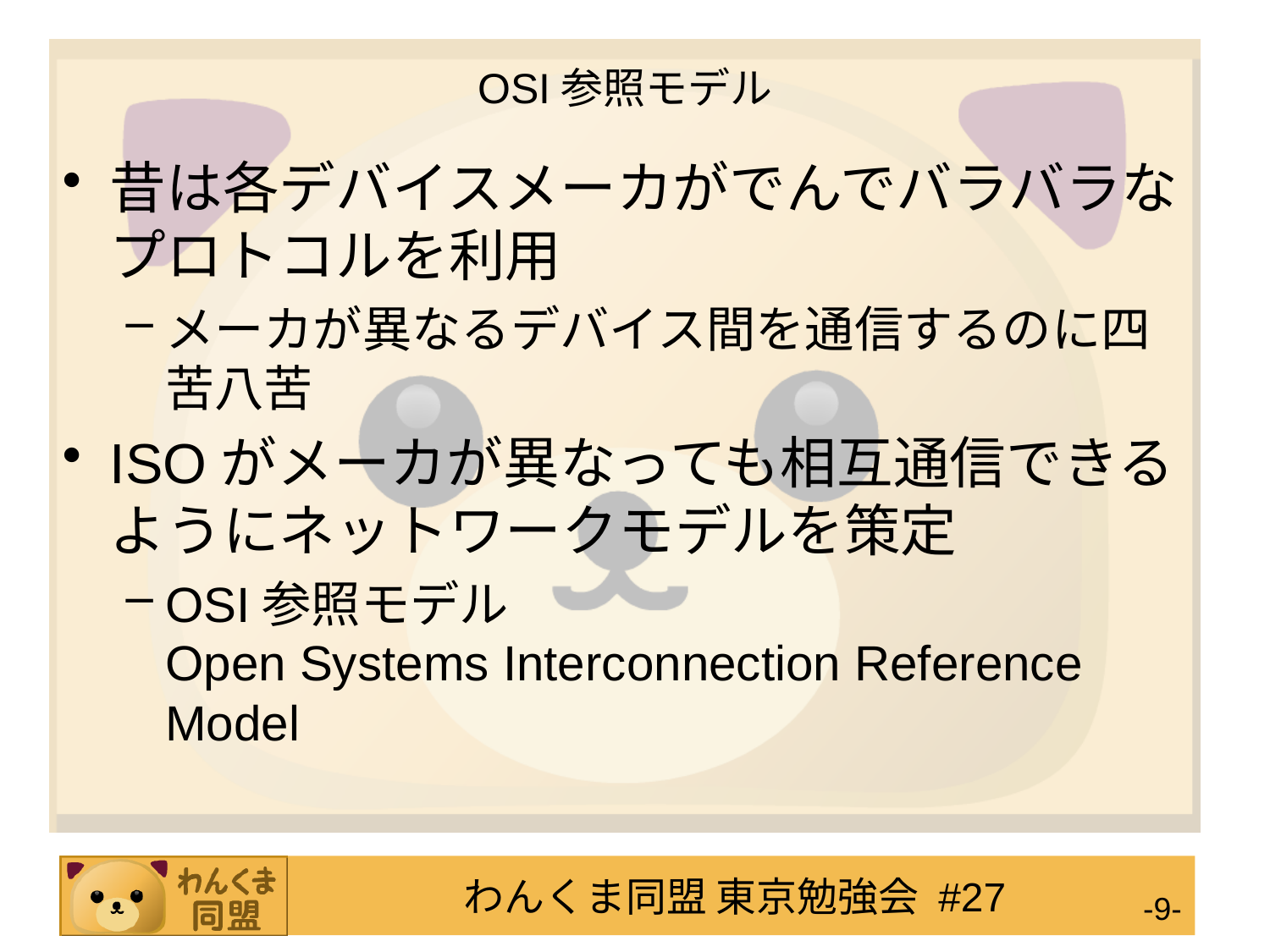

# OSI参照モデル
昔は各デバイスメーカがでんでバラバラなプロトコルを利用
メーカが異なるデバイス間を通信するのに四苦八苦
ISOがメーカが異なっても相互通信できるようにネットワークモデルを策定
OSI参照モデル
Open Systems Interconnection Reference Model